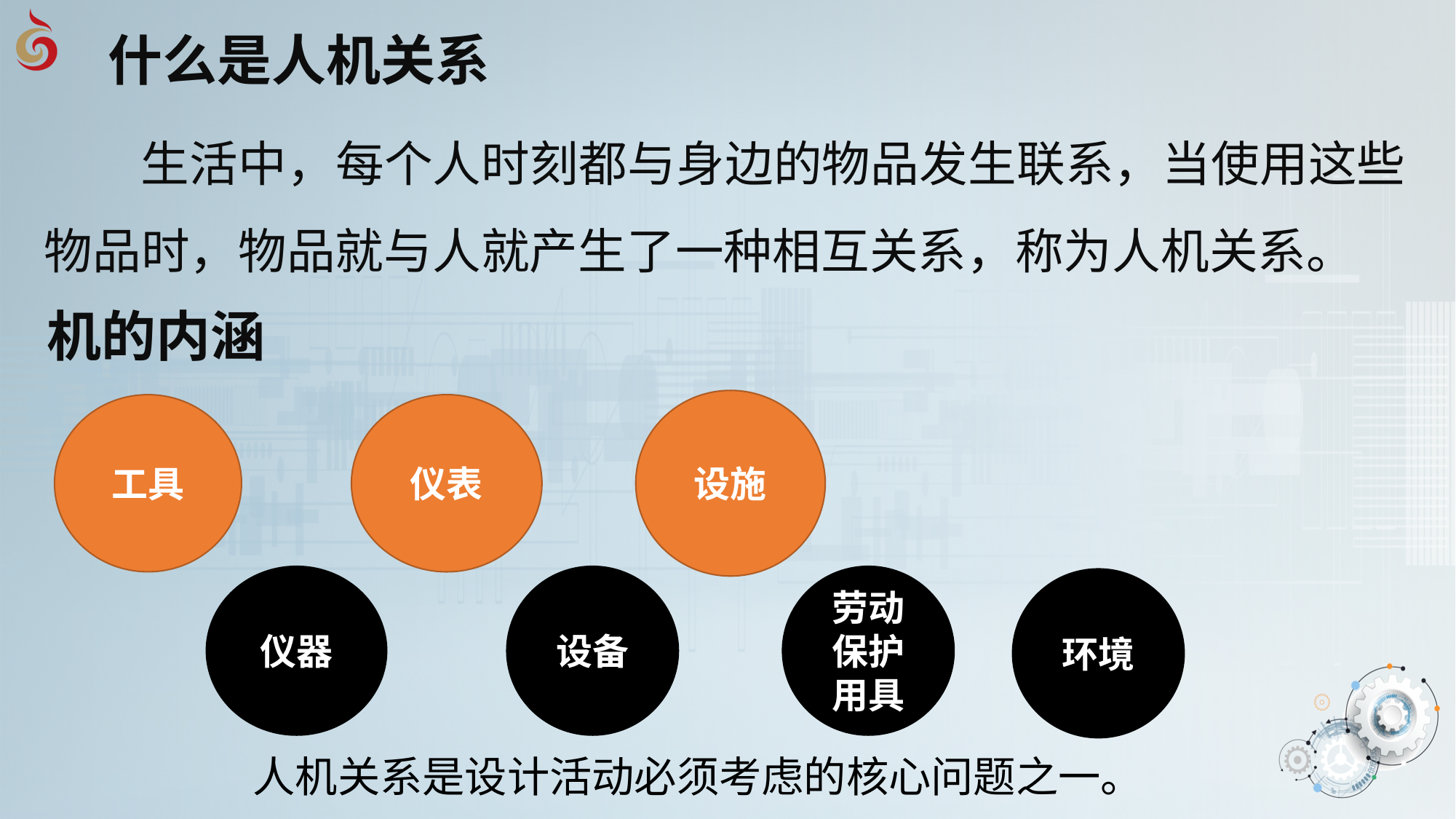

什么是人机关系
生活中，每个人时刻都与身边的物品发生联系，当使用这些物品时，物品就与人就产生了一种相互关系，称为人机关系。
机的内涵
设施
仪表
工具
仪器
设备
劳动保护用具
环境
人机关系是设计活动必须考虑的核心问题之一。